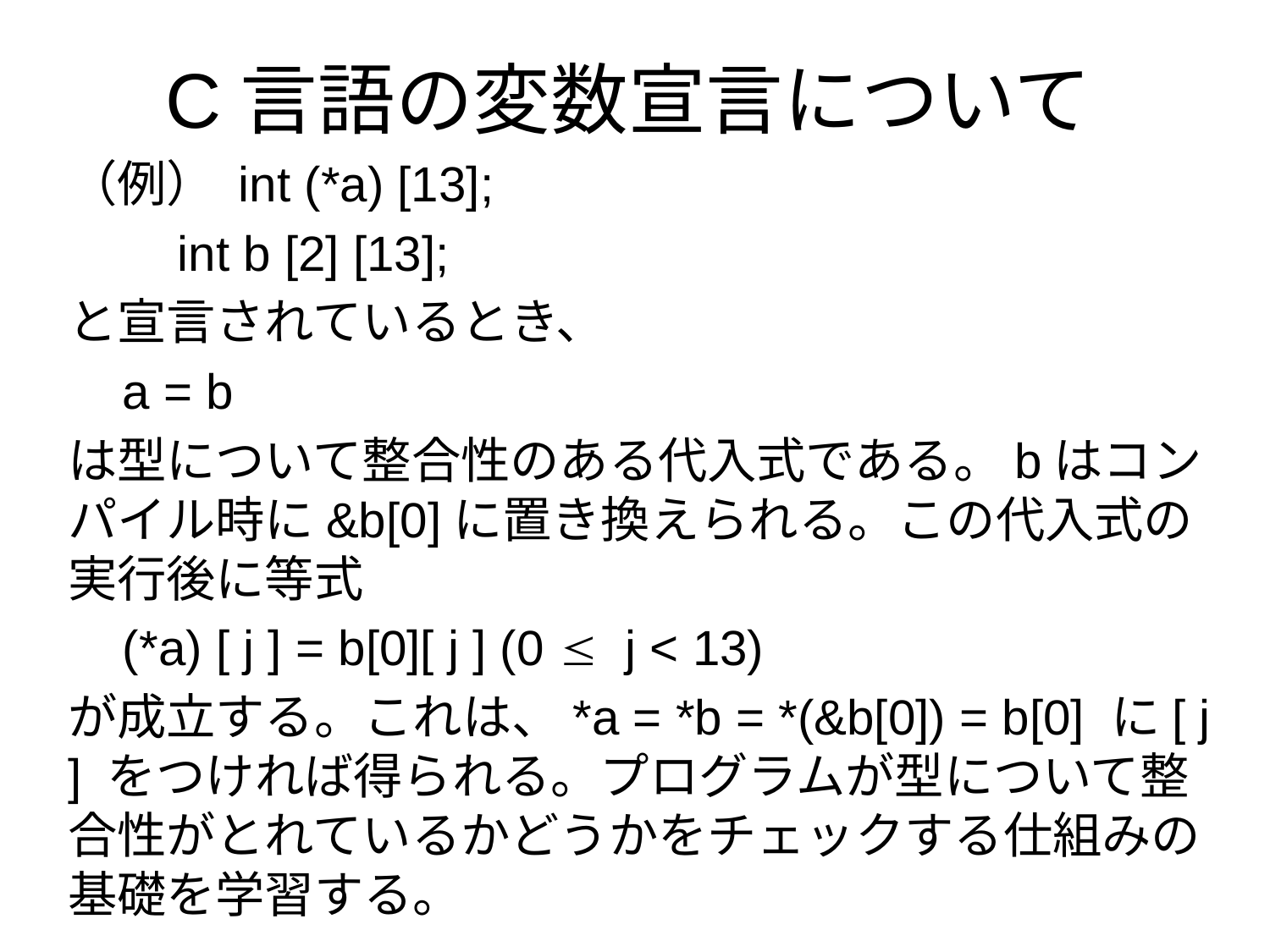

# C言語の変数宣言について
（例） int (*a) [13];
        int b [2] [13];
と宣言されているとき、
    a = b
は型について整合性のある代入式である。bはコンパイル時に&b[0]に置き換えられる。この代入式の実行後に等式
    (*a) [ j ] = b[0][ j ] (0 ≤  j < 13)
が成立する。これは、*a = *b = *(&b[0]) = b[0] に[ j ] をつければ得られる。プログラムが型について整合性がとれているかどうかをチェックする仕組みの基礎を学習する。